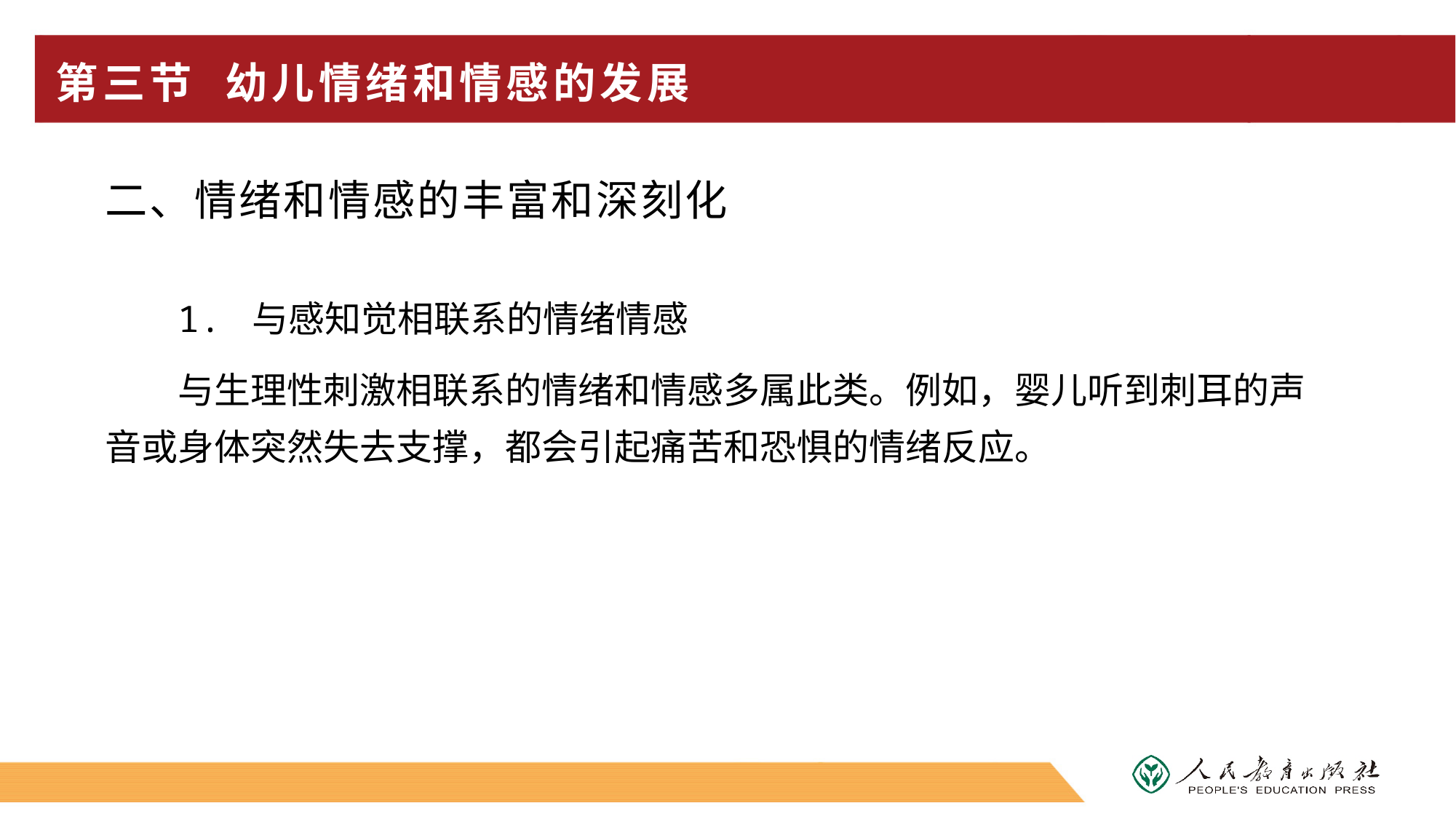

# 第三节  幼儿情绪和情感的发展
二、情绪和情感的丰富和深刻化
1. 与感知觉相联系的情绪情感
与生理性刺激相联系的情绪和情感多属此类。例如，婴儿听到刺耳的声音或身体突然失去支撑，都会引起痛苦和恐惧的情绪反应。